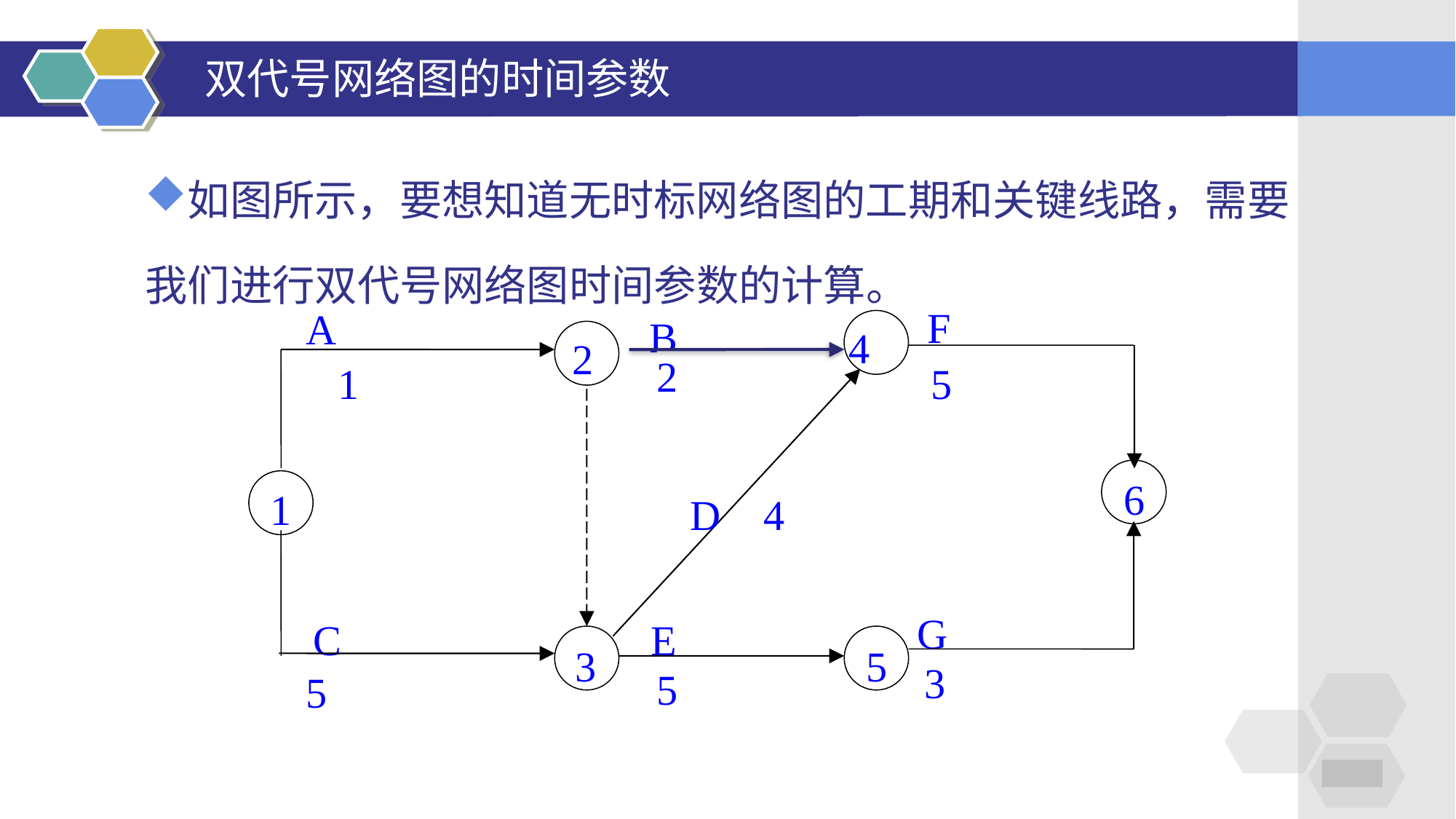

# 双代号网络图的时间参数
如图所示，要想知道无时标网络图的工期和关键线路，需要
我们进行双代号网络图时间参数的计算。

F
A
B

4
2

2
1
5

6
1
D
4

G
C
E

3
5

3
5
5
3